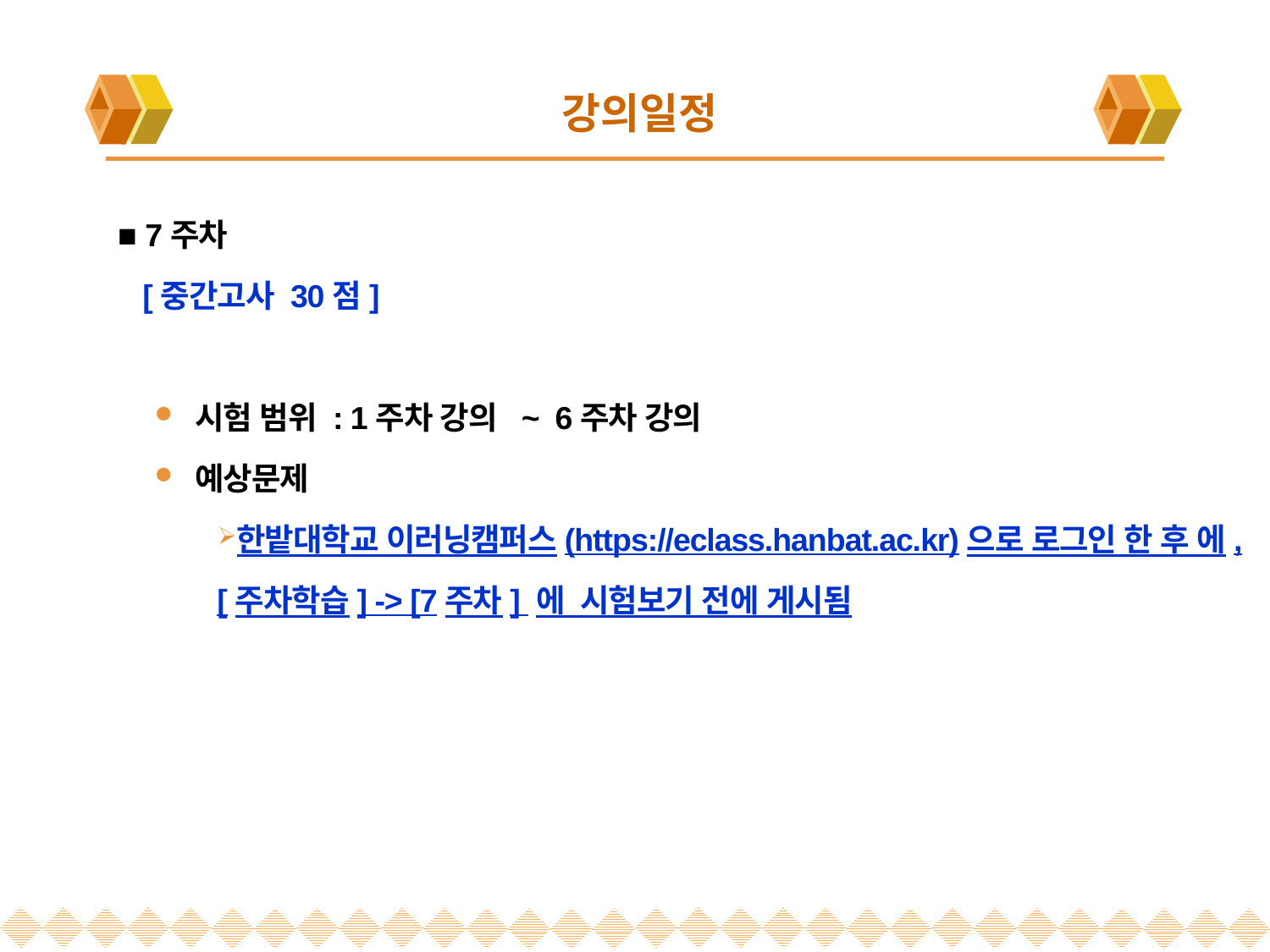

# 강의일정
■ 7주차
   [중간고사 30점]

 시험 범위 : 1주차 강의  ~  6주차 강의
 예상문제
한밭대학교 이러닝캠퍼스(https://eclass.hanbat.ac.kr)으로 로그인 한 후 에,
   [주차학습] -> [7주차] 에  시험보기 전에 게시됨